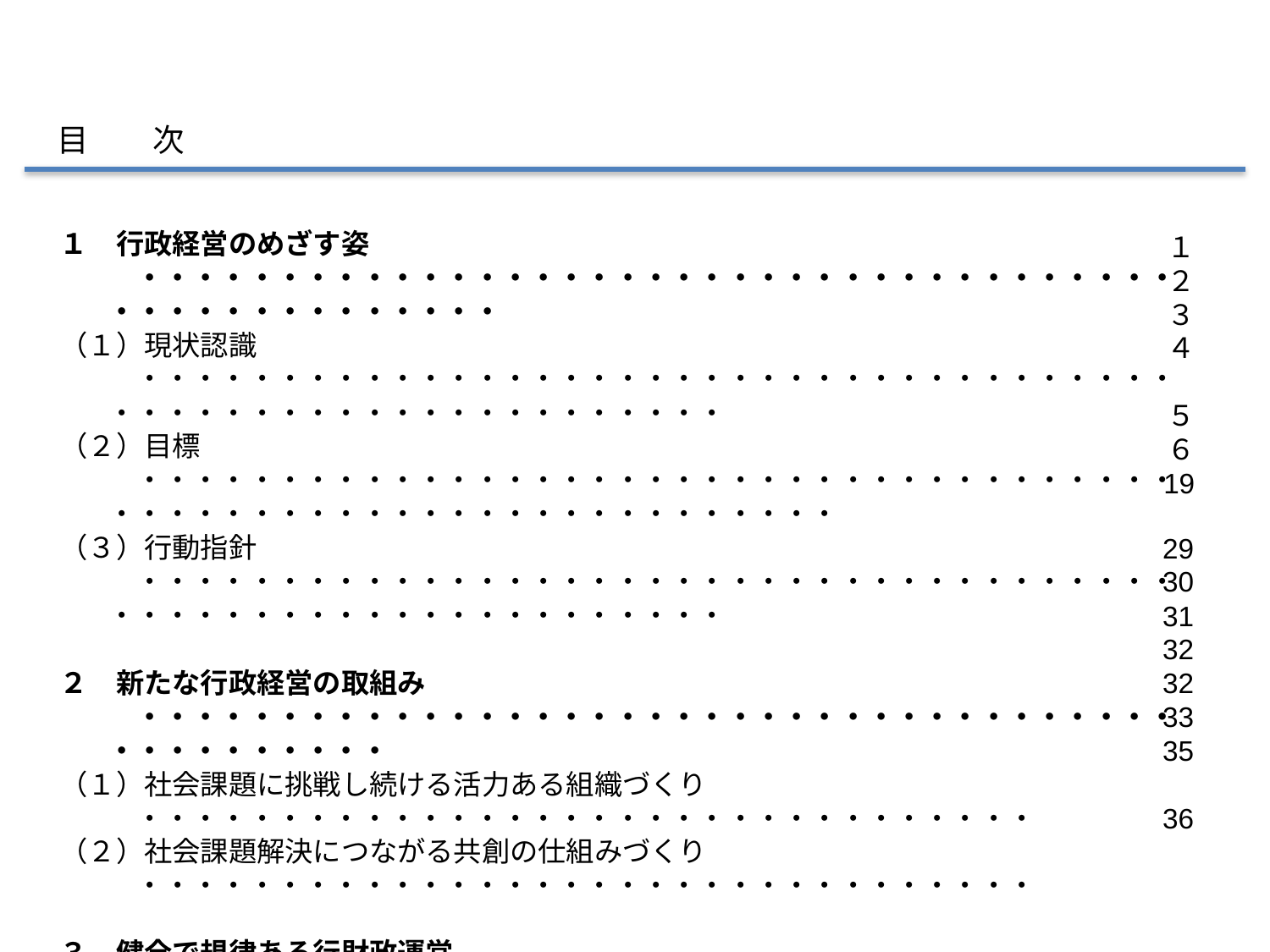

目　　次
１　行政経営のめざす姿　　・・・・・・・・・・・・・・・・・・・・・・・・・・・・・・・・・・・・・・・・・・・・・・・・・・・
（１）現状認識　　・・・・・・・・・・・・・・・・・・・・・・・・・・・・・・・・・・・・・・・・・・・・・・・・・・・・・・・・・・・
（２）目標　　・・・・・・・・・・・・・・・・・・・・・・・・・・・・・・・・・・・・・・・・・・・・・・・・・・・・・・・・・・・・・・・
（３）行動指針　　・・・・・・・・・・・・・・・・・・・・・・・・・・・・・・・・・・・・・・・・・・・・・・・・・・・・・・・・・・・

２　新たな行政経営の取組み　　・・・・・・・・・・・・・・・・・・・・・・・・・・・・・・・・・・・・・・・・・・・・・・・
（１）社会課題に挑戦し続ける活力ある組織づくり　　・・・・・・・・・・・・・・・・・・・・・・・・・・・・・・・・
（２）社会課題解決につながる共創の仕組みづくり　　・・・・・・・・・・・・・・・・・・・・・・・・・・・・・・・・

３　健全で規律ある行財政運営　・・・・・・・・・・・・・・・・・・・・・・・・・・・・・・・・・・・・・・・・・・・・・
（１）組織運営体制　　・・・・・・・・・・・・・・・・・・・・・・・・・・・・・・・・・・・・・・・・・・・・・・・・・・・・・・
（２）財政運営　　　・・・・・・・・・・・・・・・・・・・・・・・・・・・・・・・・・・・・・・・・・・・・・・・・・・・・・・・・・
　　　　①歳入確保　　・・・・・・・・・・・・・・・・・・・・・・・・・・・・・・・・・・・・・・・・・・・・・・・・・・・・・・・・・
　　　  ②歳出改革　　・・・・・・・・・・・・・・・・・・・・・・・・・・・・・・・・・・・・・・・・・・・・・・・・・・・・・・・・・
（３）出資法人等の改革　　・・・・・・・・・・・・・・・・・・・・・・・・・・・・・・・・・・・・・・・・・・・・・・・・・・・
（４）公の施設の改革　　・・・・・・・・・・・・・・・・・・・・・・・・・・・・・・・・・・・・・・・・・・・・・・・・・・・・・

＜具体的取組み編＞ ・・・・・・・・・・・・・・・・・・・・・・・・・・・・・・・・・・・・・・・・・・・・・・・・・・・・・・・・・
１
２
３
４
５
６
19
29
30
31
32
32
33
35

36